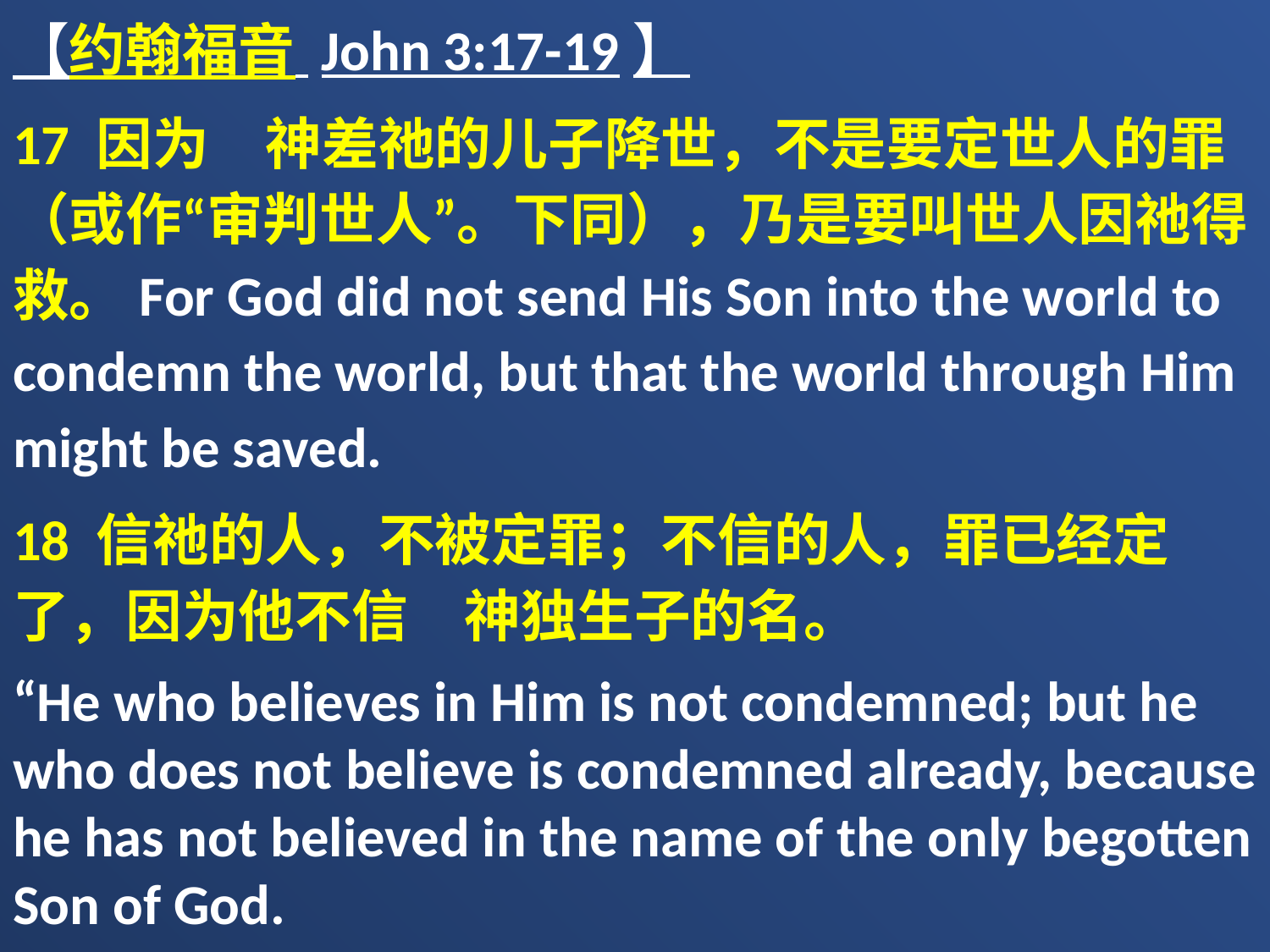

【约翰福音 John 3:17-19】
17 因为　神差祂的儿子降世，不是要定世人的罪（或作“审判世人”。下同），乃是要叫世人因祂得救。For God did not send His Son into the world to condemn the world, but that the world through Him might be saved.
18 信祂的人，不被定罪；不信的人，罪已经定了，因为他不信　神独生子的名。
“He who believes in Him is not condemned; but he who does not believe is condemned already, because he has not believed in the name of the only begotten Son of God.